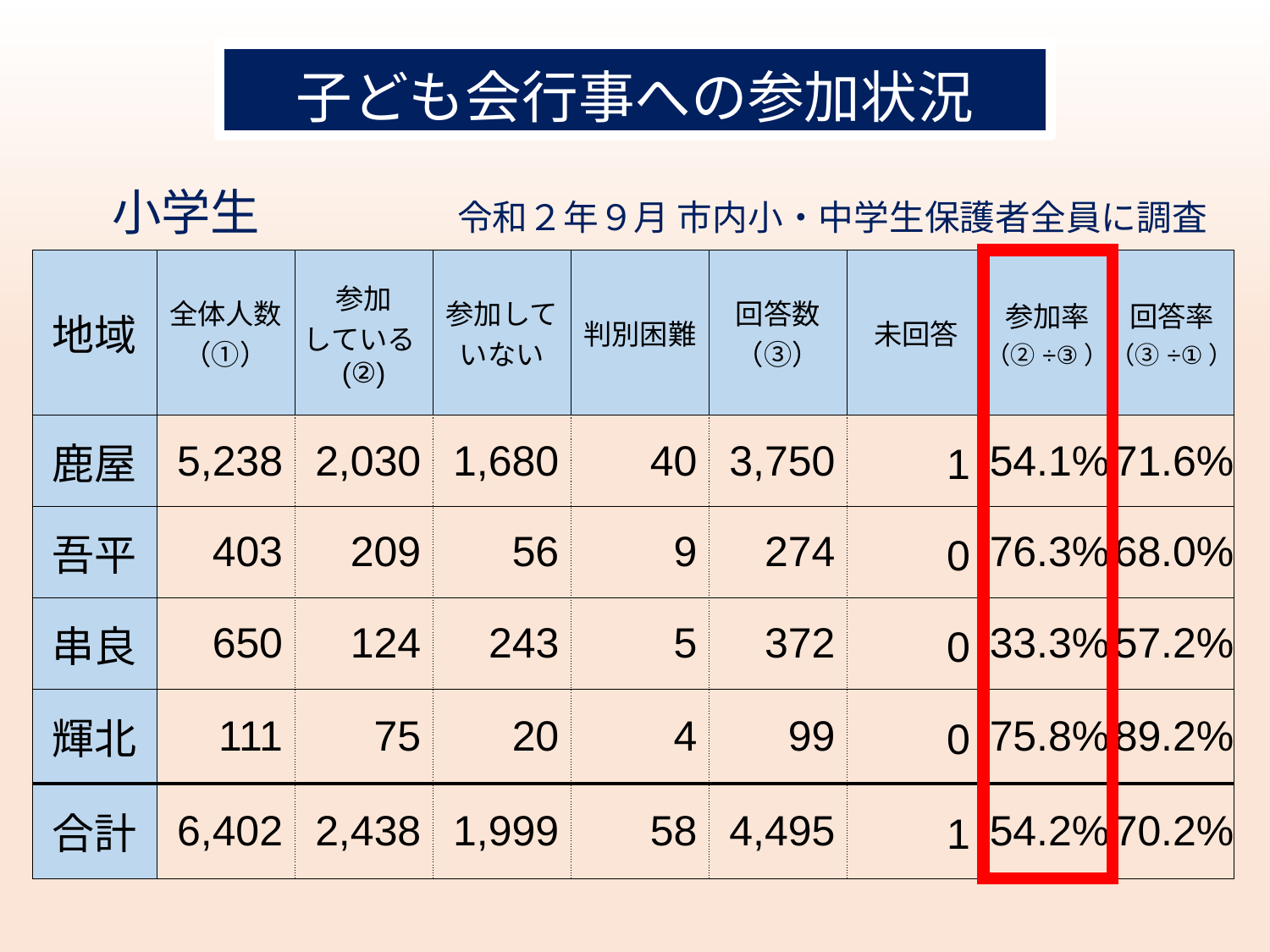

子ども会行事への参加状況
　小学生　　　　令和２年９月 市内小・中学生保護者全員に調査

| 地域 | 全体人数（①） | 参加 している(②) | 参加していない | 判別困難 | 回答数（③） | 未回答 | 参加率 （②÷③） | 回答率 （③÷①） |
| --- | --- | --- | --- | --- | --- | --- | --- | --- |
| 鹿屋 | 5,238 | 2,030 | 1,680 | 40 | 3,750 | 1 | 54.1% | 71.6% |
| 吾平 | 403 | 209 | 56 | 9 | 274 | 0 | 76.3% | 68.0% |
| 串良 | 650 | 124 | 243 | 5 | 372 | 0 | 33.3% | 57.2% |
| 輝北 | 111 | 75 | 20 | 4 | 99 | 0 | 75.8% | 89.2% |
| 合計 | 6,402 | 2,438 | 1,999 | 58 | 4,495 | 1 | 54.2% | 70.2% |